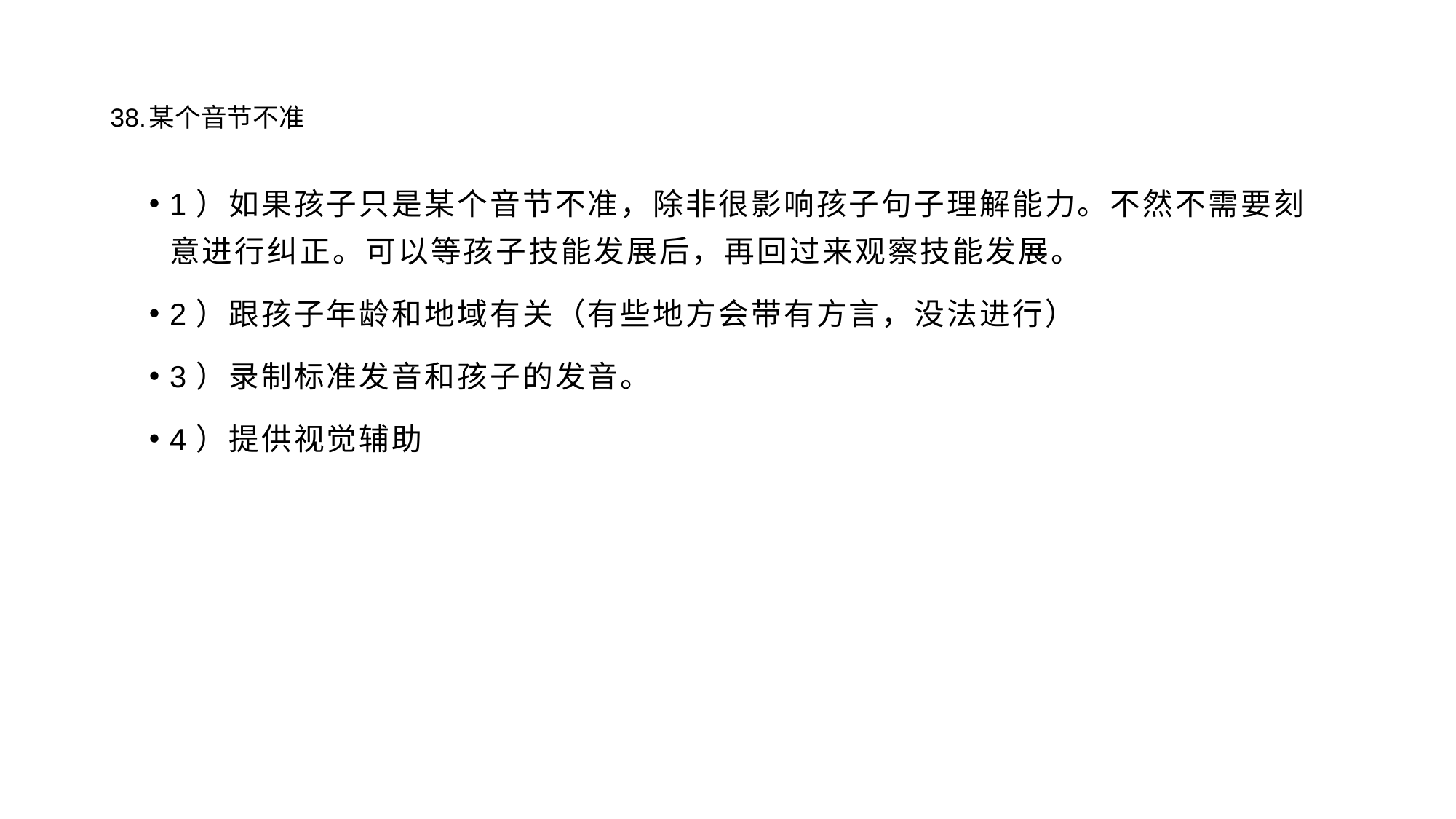

# 38.某个音节不准
1）如果孩子只是某个音节不准，除非很影响孩子句子理解能力。不然不需要刻意进行纠正。可以等孩子技能发展后，再回过来观察技能发展。
2）跟孩子年龄和地域有关（有些地方会带有方言，没法进行）
3）录制标准发音和孩子的发音。
4）提供视觉辅助